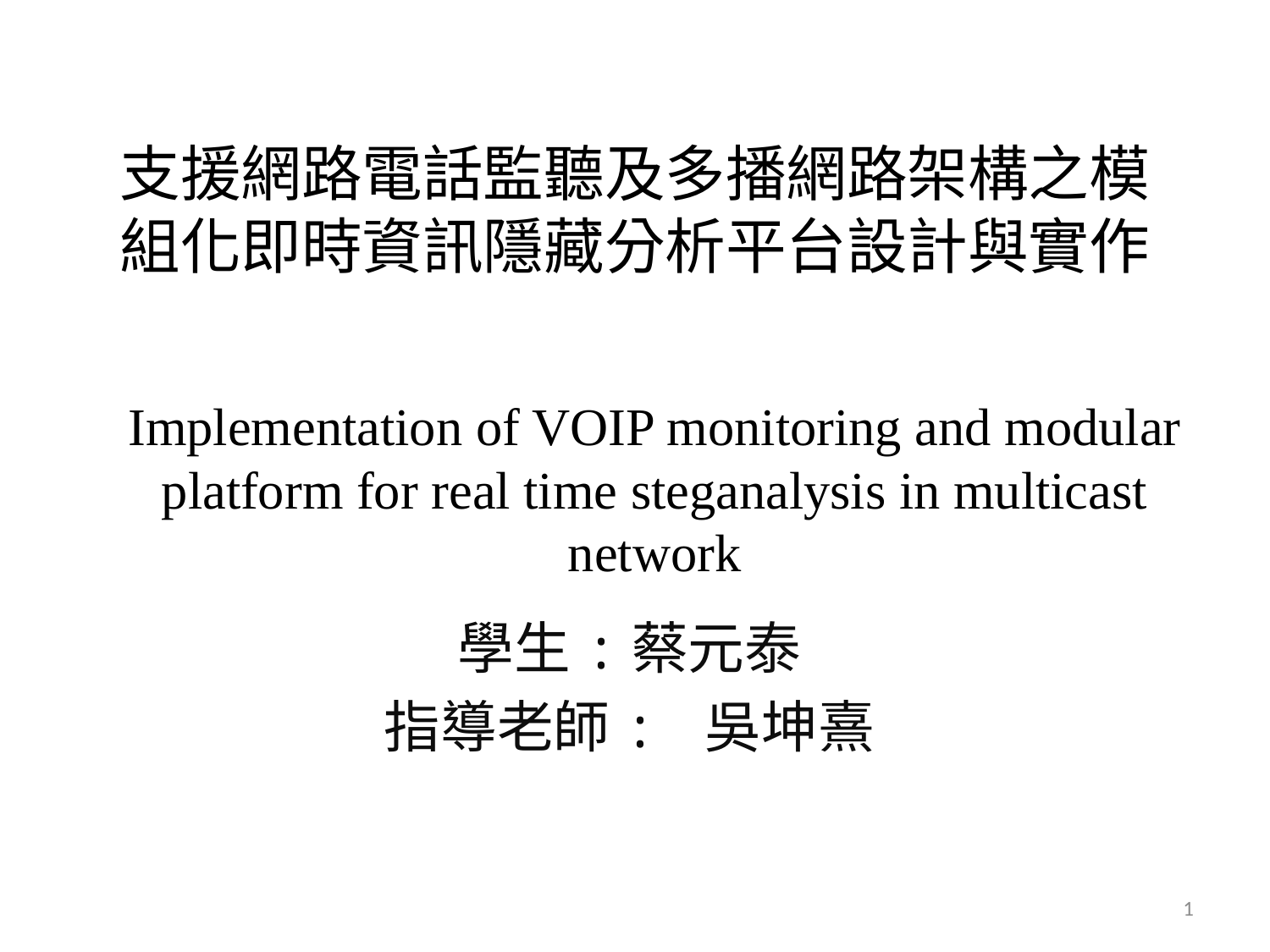

# 支援網路電話監聽及多播網路架構之模組化即時資訊隱藏分析平台設計與實作
Implementation of VOIP monitoring and modular platform for real time steganalysis in multicast network

學生:蔡元泰
指導老師: 吳坤熹
1